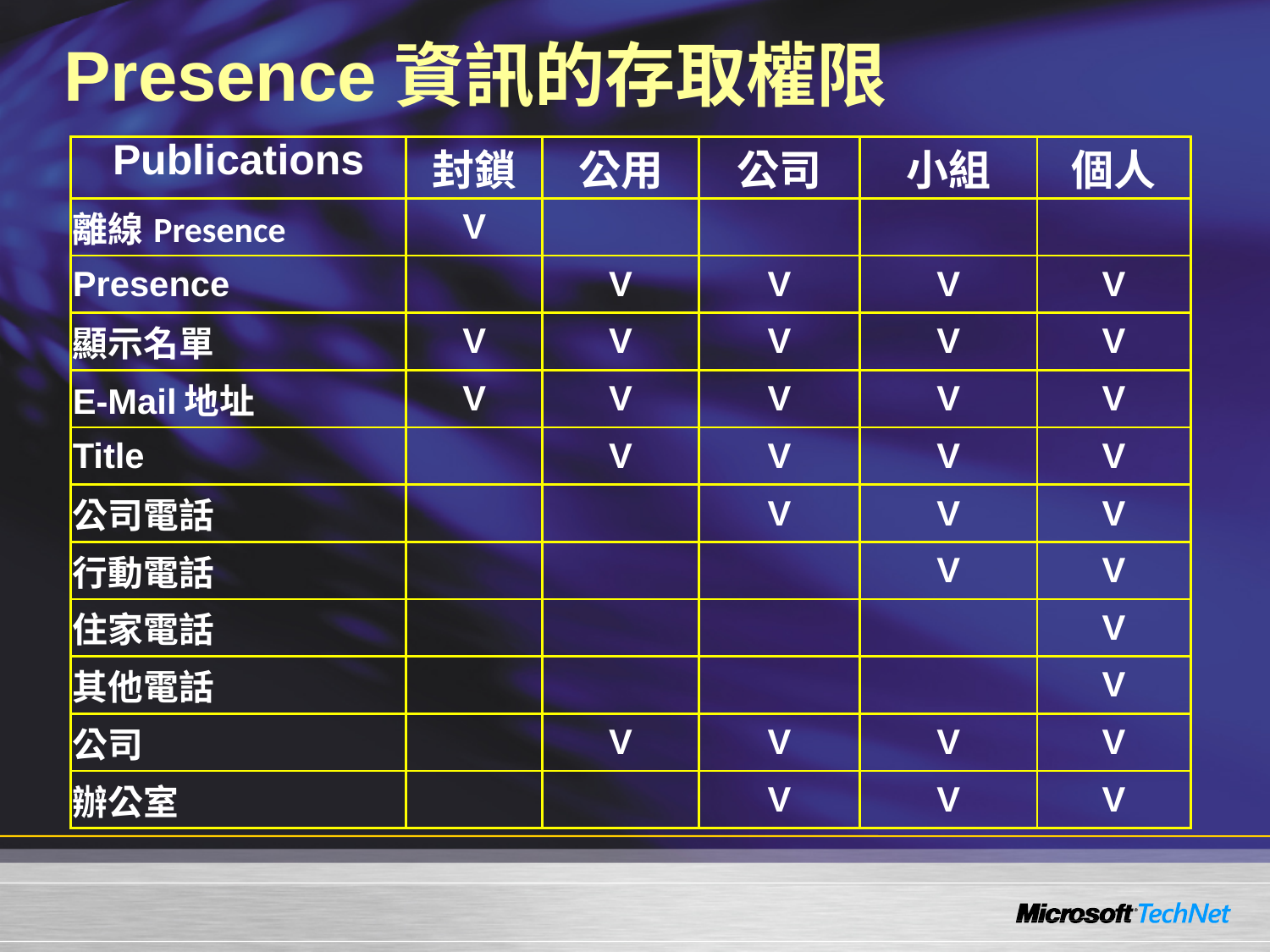

# Presence資訊的存取權限
| Publications | 封鎖 | 公用 | 公司 | 小組 | 個人 |
| --- | --- | --- | --- | --- | --- |
| 離線Presence | V |  |  |  |  |
| Presence |  | V | V | V | V |
| 顯示名單 | V | V | V | V | V |
| E-Mail地址 | V | V | V | V | V |
| Title |  | V | V | V | V |
| 公司電話 |  |  | V | V | V |
| 行動電話 |  |  |  | V | V |
| 住家電話 |  |  |  |  | V |
| 其他電話 |  |  |  |  | V |
| 公司 |  | V | V | V | V |
| 辦公室 |  |  | V | V | V |